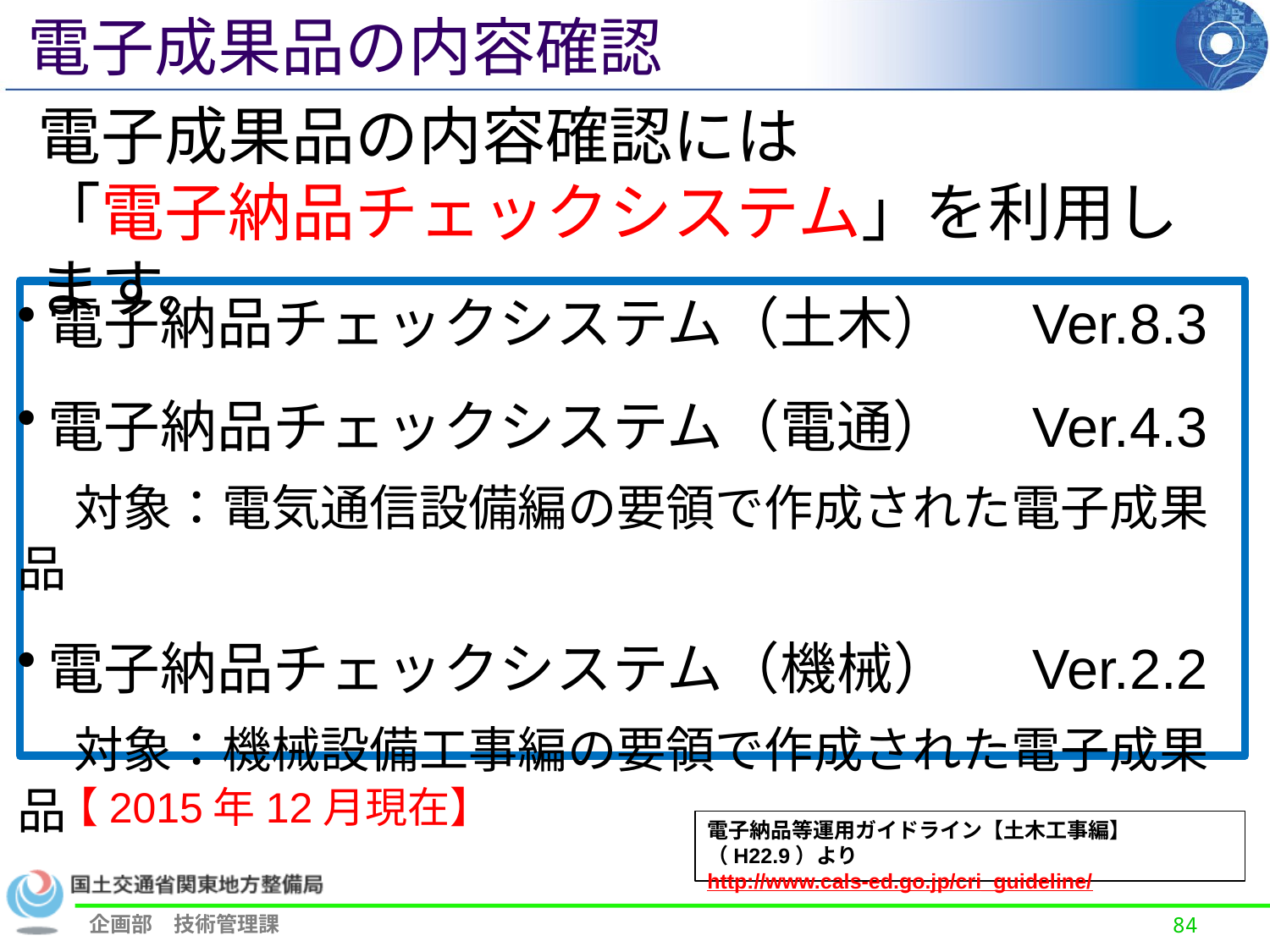

電子成果品の内容確認
電子成果品の内容確認には
「電子納品チェックシステム」を利用します。
電子納品チェックシステム（土木） 　Ver.8.3

電子納品チェックシステム（電通） 　Ver.4.3
　対象：電気通信設備編の要領で作成された電子成果品

電子納品チェックシステム（機械） 　Ver.2.2
　対象：機械設備工事編の要領で作成された電子成果品

【2015年12月現在】
電子納品等運用ガイドライン【土木工事編】 （H22.9）より
http://www.cals-ed.go.jp/cri_guideline/